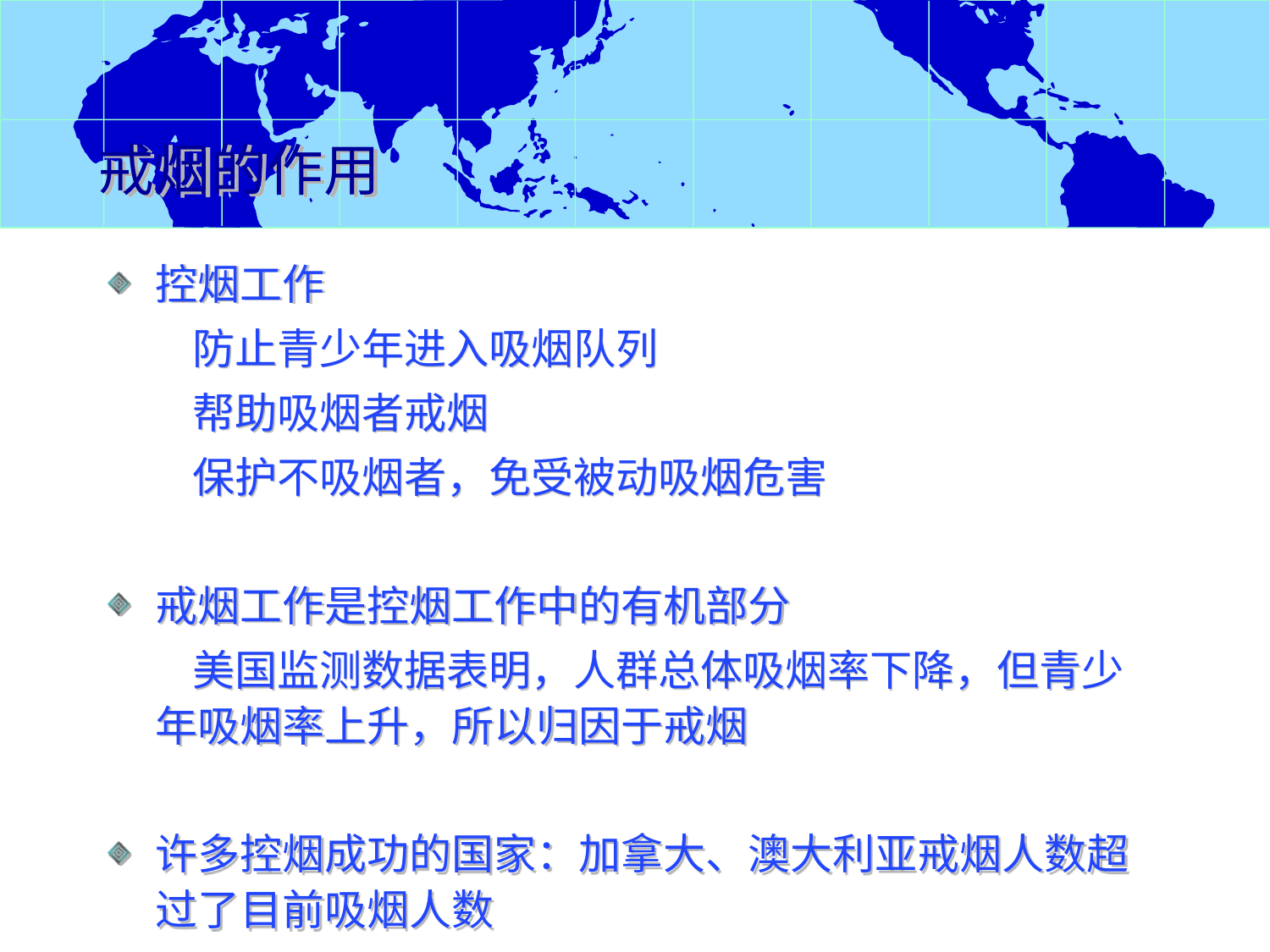

戒烟的作用
控烟工作
　　防止青少年进入吸烟队列
　　帮助吸烟者戒烟
　　保护不吸烟者，免受被动吸烟危害

戒烟工作是控烟工作中的有机部分
　　美国监测数据表明，人群总体吸烟率下降，但青少年吸烟率上升，所以归因于戒烟

许多控烟成功的国家：加拿大、澳大利亚戒烟人数超过了目前吸烟人数